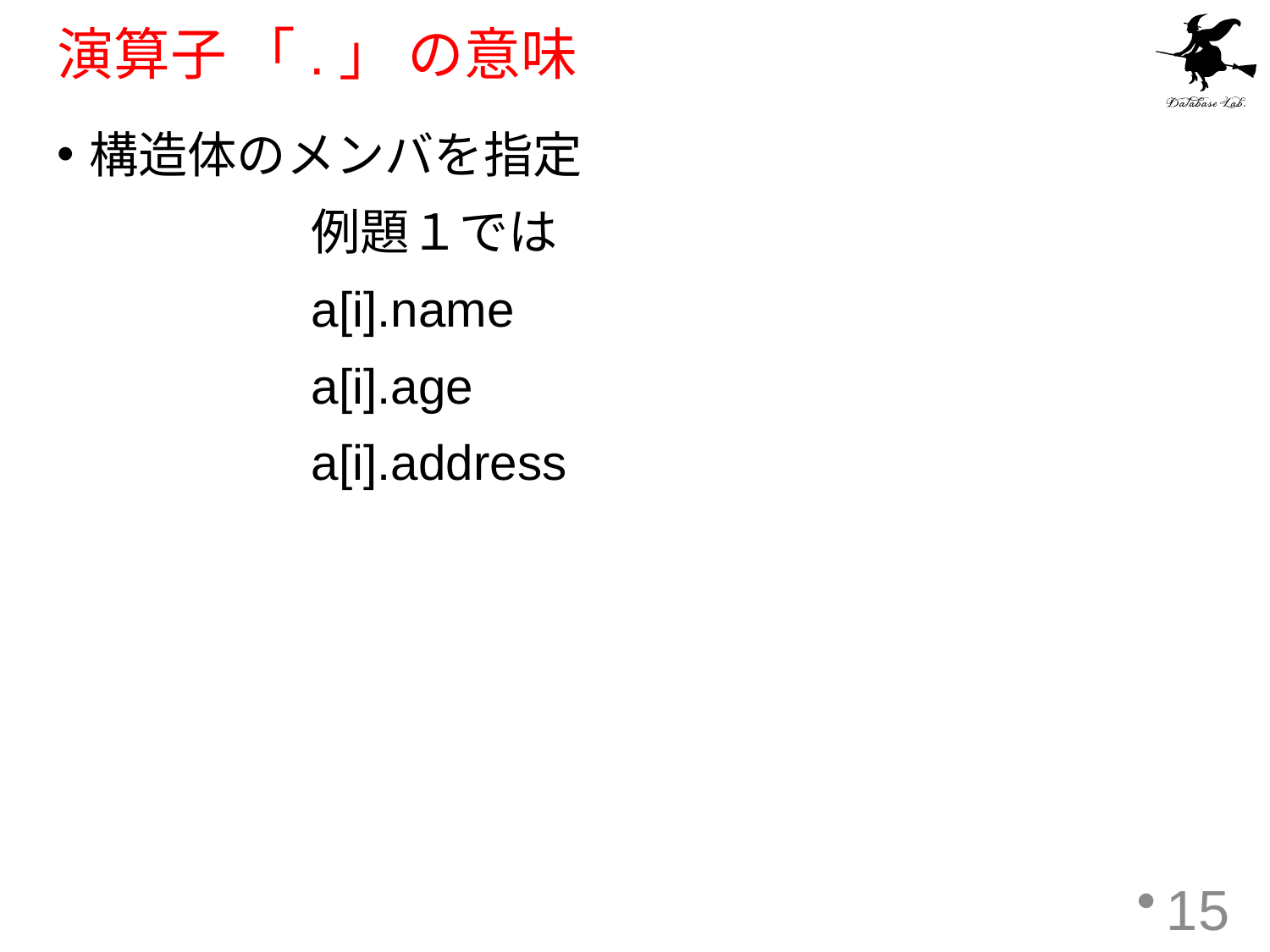

# 演算子 「.」 の意味
構造体のメンバを指定
		例題１では
　　		a[i].name
		a[i].age
		a[i].address

15